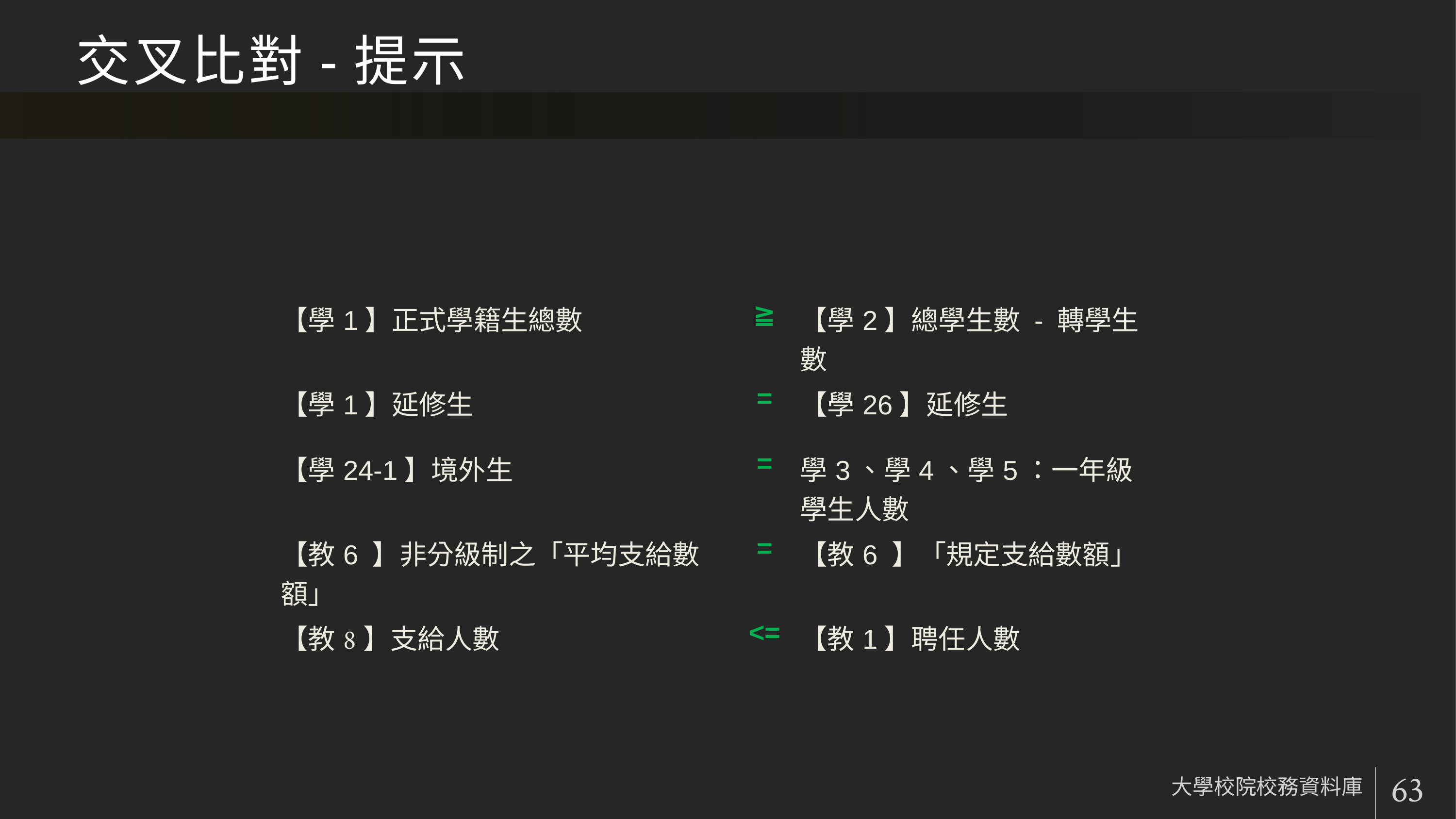

# 交叉比對-提示

| 【學1】正式學籍生總數 | ≧ | 【學2】總學生數 - 轉學生數 |
| --- | --- | --- |
| 【學1】延修生 | = | 【學26】延修生 |
| 【學24-1】境外生 | = | 學3、學4、學5：一年級學生人數 |
| 【教6 】非分級制之「平均支給數額」 | = | 【教6 】「規定支給數額」 |
| 【教8】支給人數 | <= | 【教1】聘任人數 |
大學校院校務資料庫
63